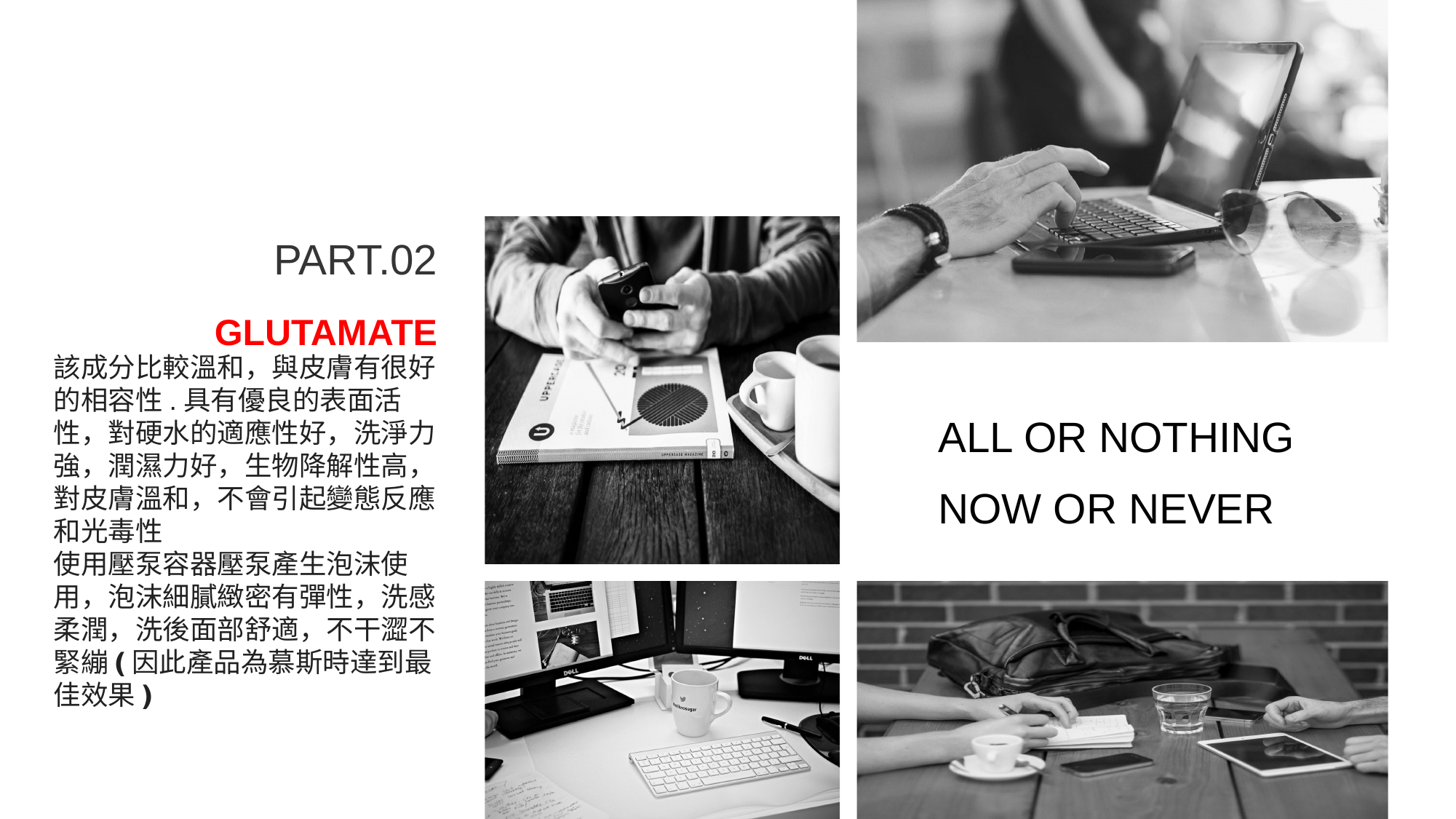

PART.02

GLUTAMATE
該成分比較溫和，與皮膚有很好的相容性.具有優良的表面活性，對硬水的適應性好，洗淨力強，潤濕力好，生物降解性高，對皮膚溫和，不會引起變態反應和光毒性
使用壓泵容器壓泵產生泡沫使用，泡沫細膩緻密有彈性，洗感柔潤，洗後面部舒適，不干澀不緊繃(因此產品為慕斯時達到最佳效果)
ALL OR NOTHING
NOW OR NEVER